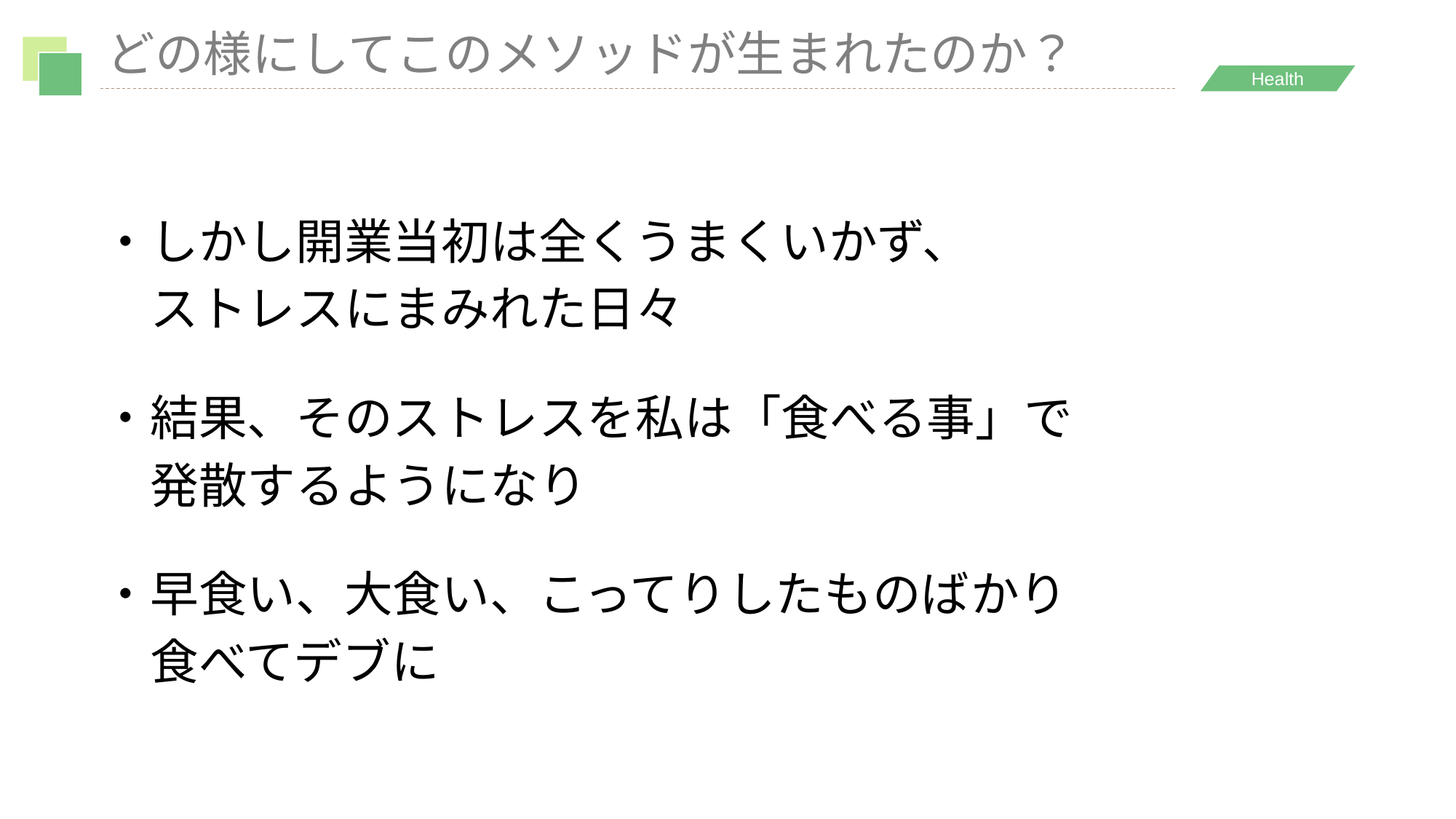

どの様にしてこのメソッドが生まれたのか？

・しかし開業当初は全くうまくいかず、
　ストレスにまみれた日々

・結果、そのストレスを私は「食べる事」で
　発散するようになり

・早食い、大食い、こってりしたものばかり
　食べてデブに